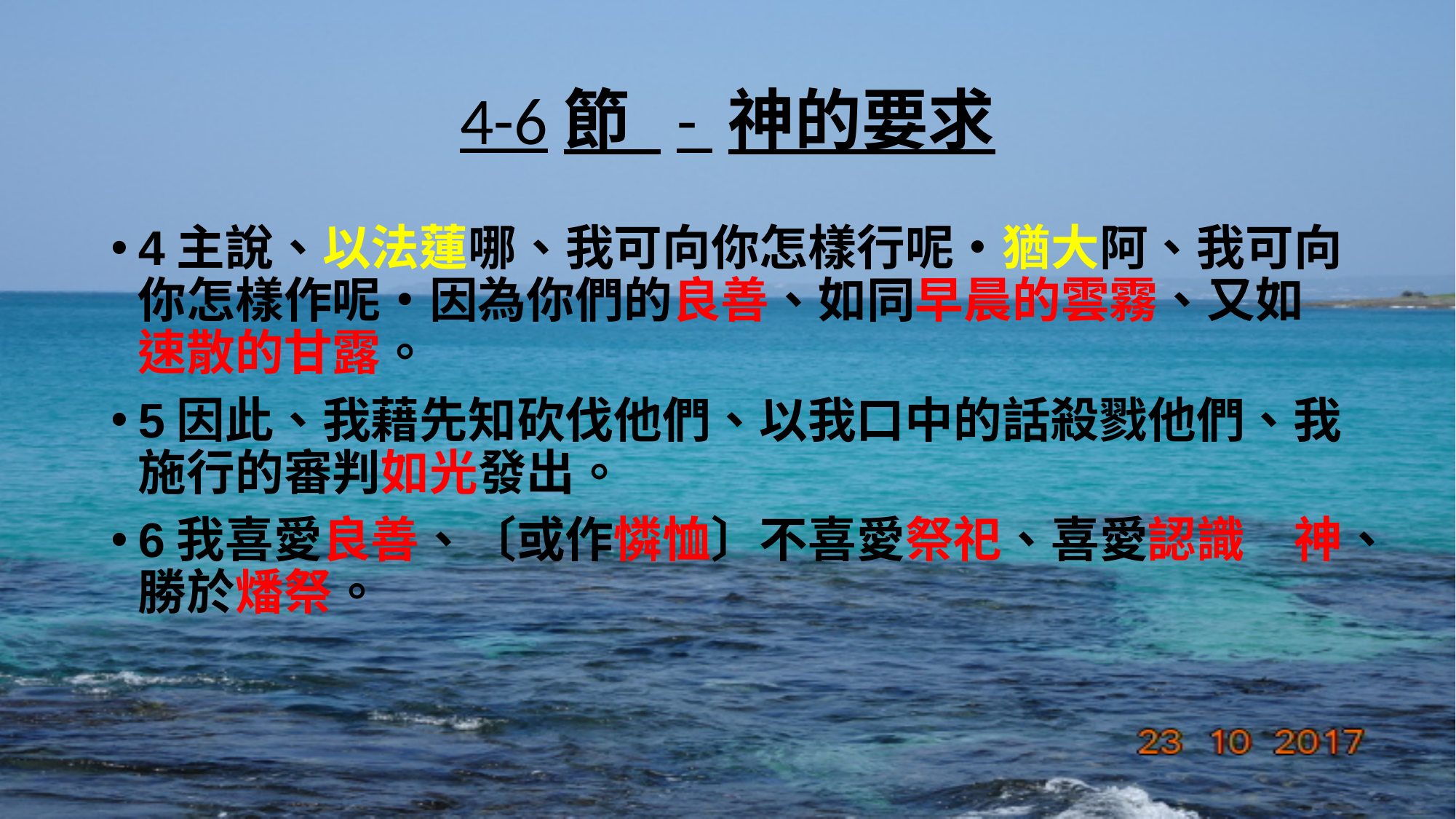

# 4-6節  - 神的要求
4主說、以法蓮哪、我可向你怎樣行呢‧猶大阿、我可向你怎樣作呢‧因為你們的良善、如同早晨的雲霧、又如速散的甘露。
5因此、我藉先知砍伐他們、以我口中的話殺戮他們、我施行的審判如光發出。
6我喜愛良善、〔或作憐恤〕不喜愛祭祀、喜愛認識　神、勝於燔祭。